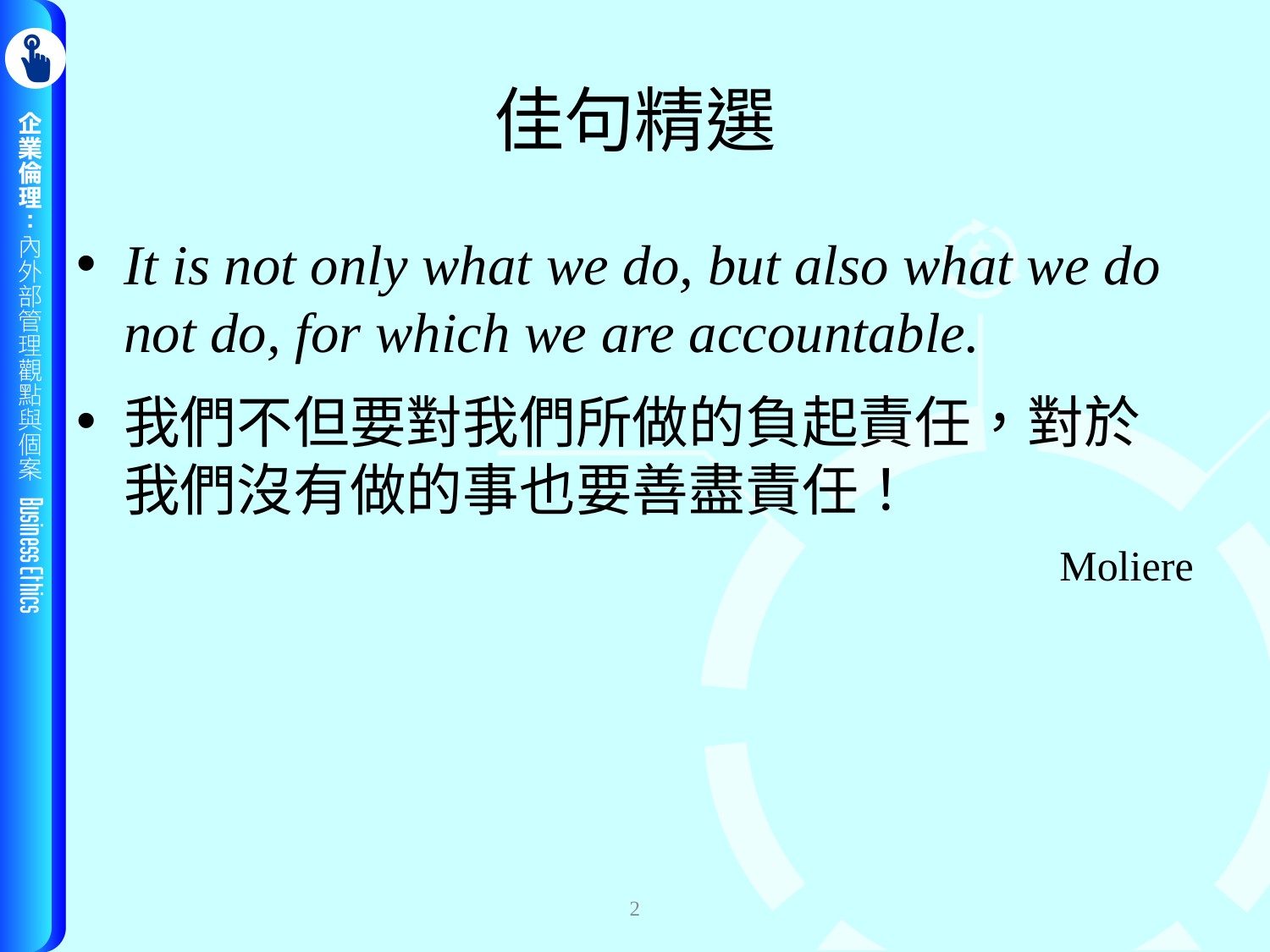

# 佳句精選
It is not only what we do, but also what we do not do, for which we are accountable.
我們不但要對我們所做的負起責任，對於我們沒有做的事也要善盡責任！
Moliere
2